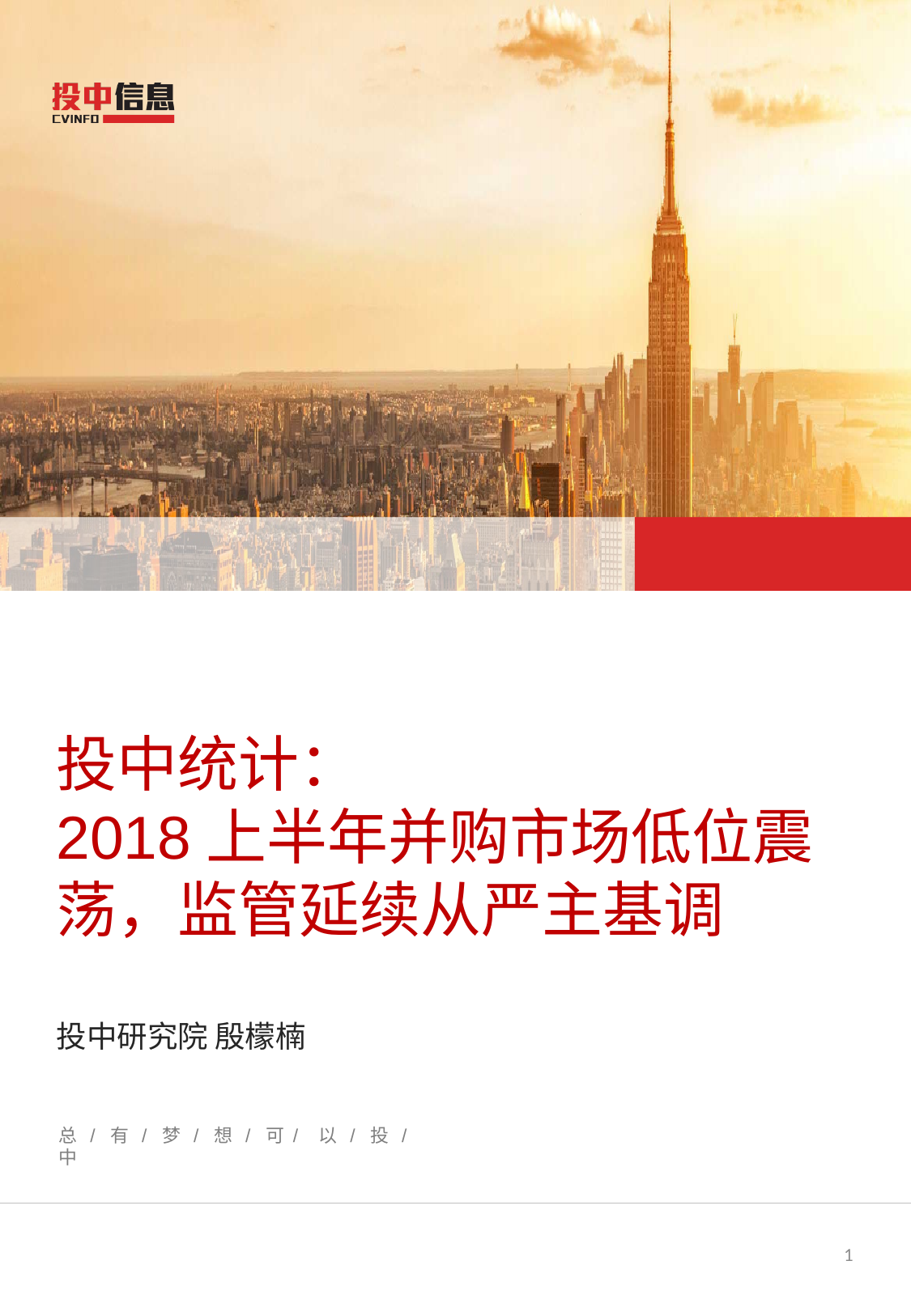

# 投中统计： 2018上半年并购市场低位震荡，监管延续从严主基调
投中研究院 殷檬楠
1